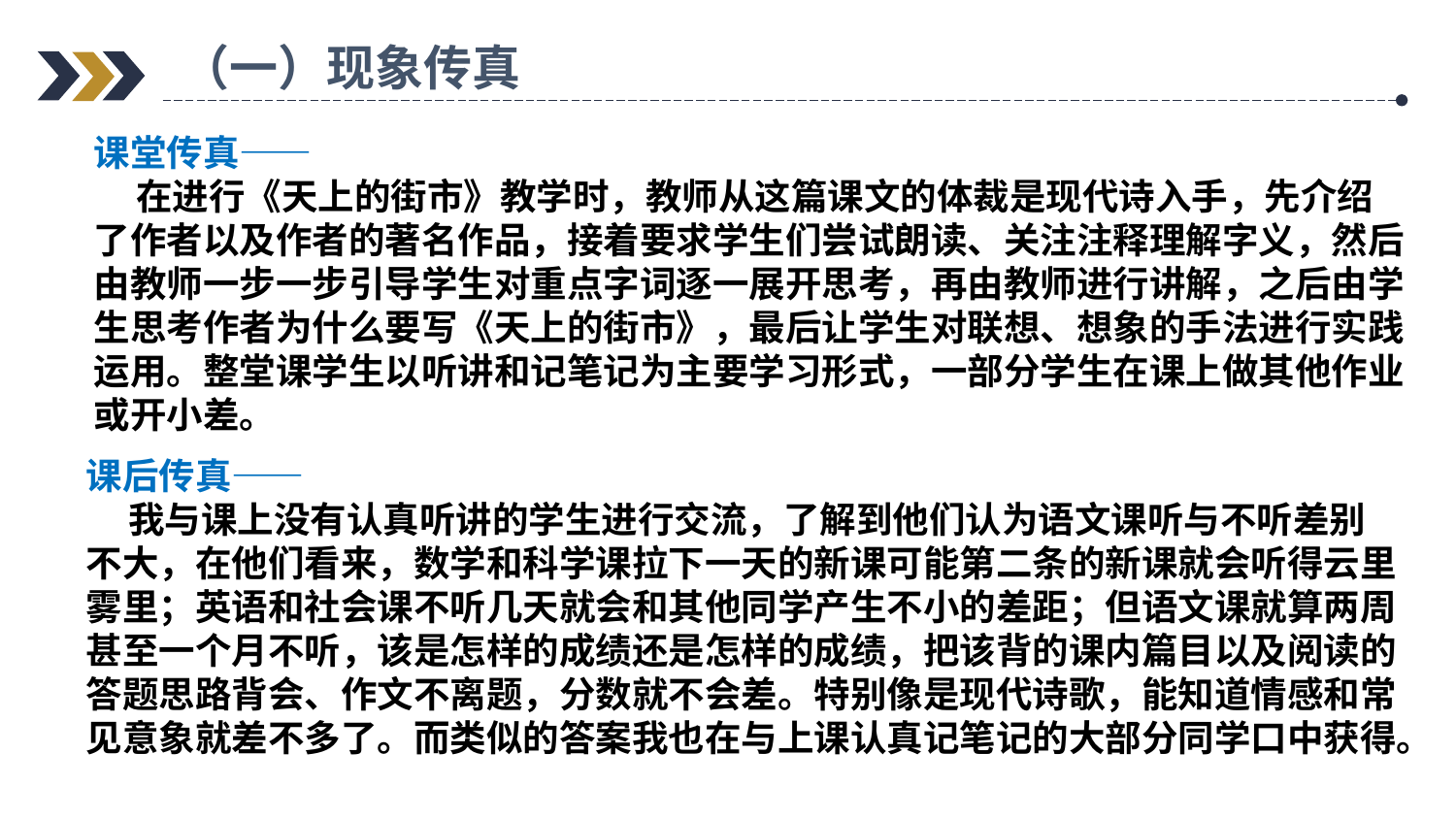

（一）现象传真

课堂传真——
    在进行《天上的街市》教学时，教师从这篇课文的体裁是现代诗入手，先介绍了作者以及作者的著名作品，接着要求学生们尝试朗读、关注注释理解字义，然后由教师一步一步引导学生对重点字词逐一展开思考，再由教师进行讲解，之后由学生思考作者为什么要写《天上的街市》，最后让学生对联想、想象的手法进行实践运用。整堂课学生以听讲和记笔记为主要学习形式，一部分学生在课上做其他作业或开小差。

课后传真——
    我与课上没有认真听讲的学生进行交流，了解到他们认为语文课听与不听差别不大，在他们看来，数学和科学课拉下一天的新课可能第二条的新课就会听得云里雾里；英语和社会课不听几天就会和其他同学产生不小的差距；但语文课就算两周甚至一个月不听，该是怎样的成绩还是怎样的成绩，把该背的课内篇目以及阅读的答题思路背会、作文不离题，分数就不会差。特别像是现代诗歌，能知道情感和常见意象就差不多了。而类似的答案我也在与上课认真记笔记的大部分同学口中获得。